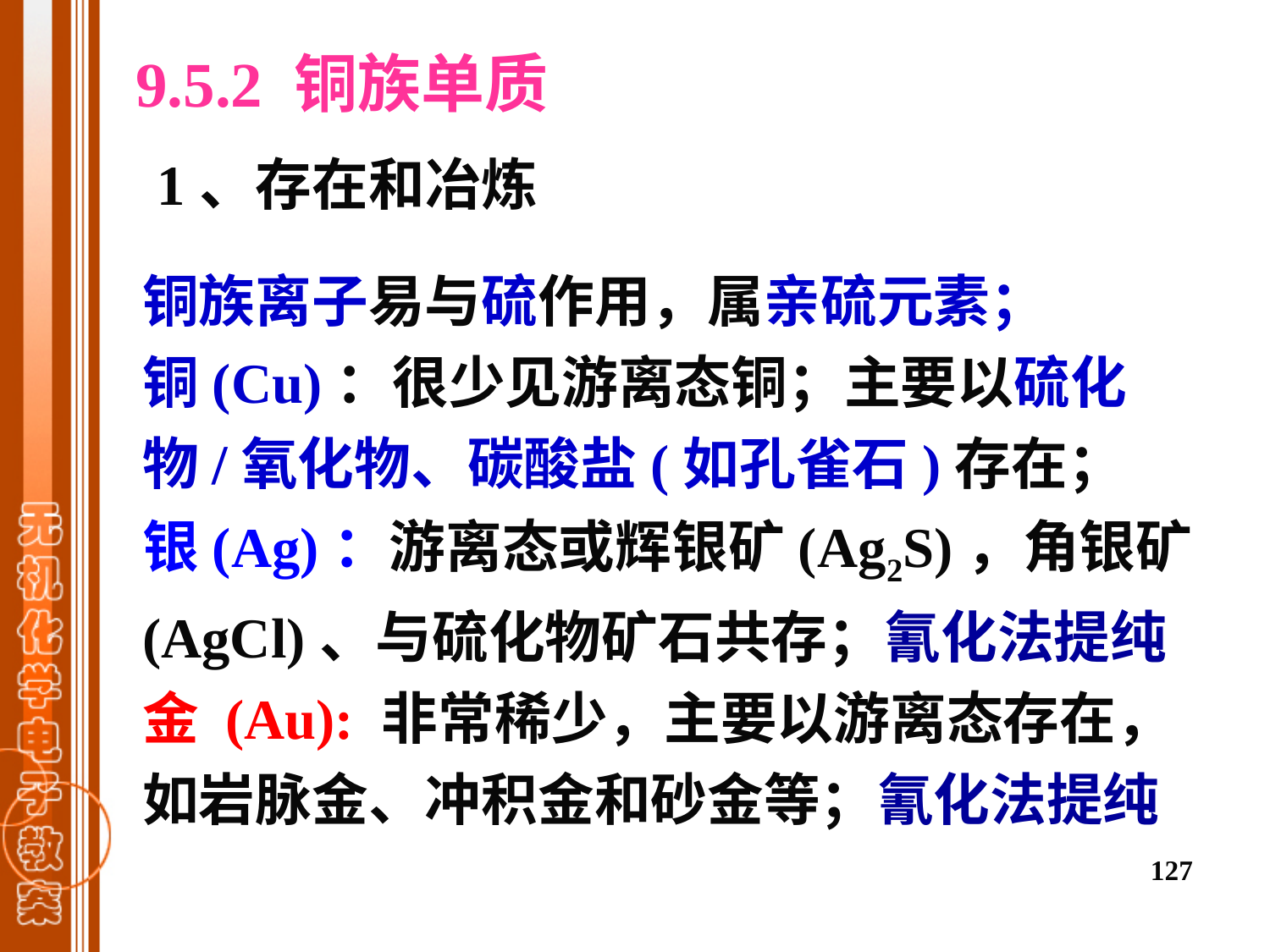

9.5.2 铜族单质
1、存在和冶炼
铜族离子易与硫作用，属亲硫元素；
铜(Cu)：很少见游离态铜；主要以硫化物/氧化物、碳酸盐(如孔雀石)存在；
银(Ag)：游离态或辉银矿(Ag2S)，角银矿(AgCl)、与硫化物矿石共存；氰化法提纯
金 (Au): 非常稀少，主要以游离态存在，如岩脉金、冲积金和砂金等；氰化法提纯
127